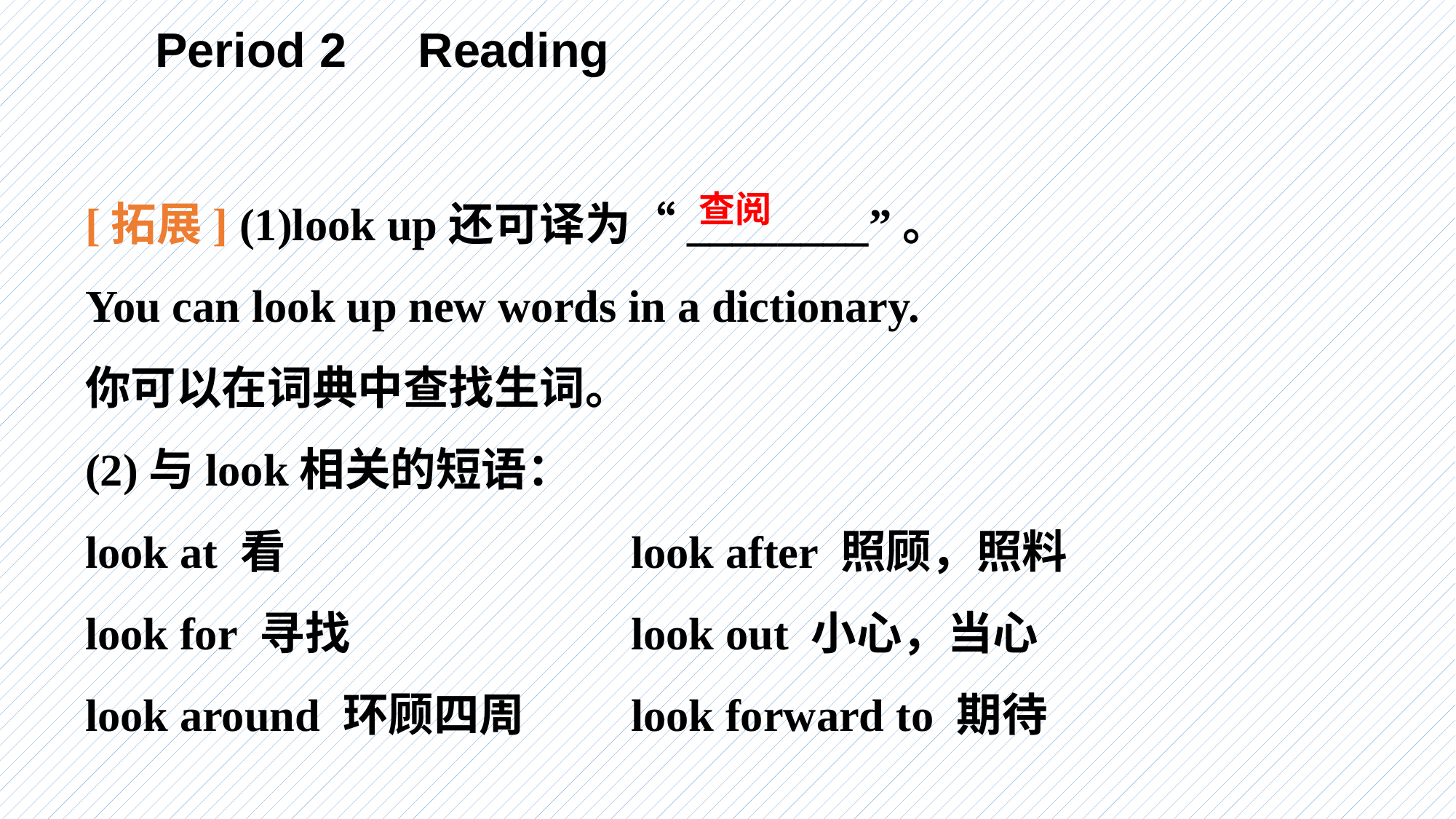

Period 2　Reading
[拓展] (1)look up还可译为“________”。
You can look up new words in a dictionary.
你可以在词典中查找生词。
(2)与look相关的短语：
look at 看　　			look after 照顾，照料
look for 寻找 		 	look out 小心，当心
look around 环顾四周  	look forward to 期待
查阅